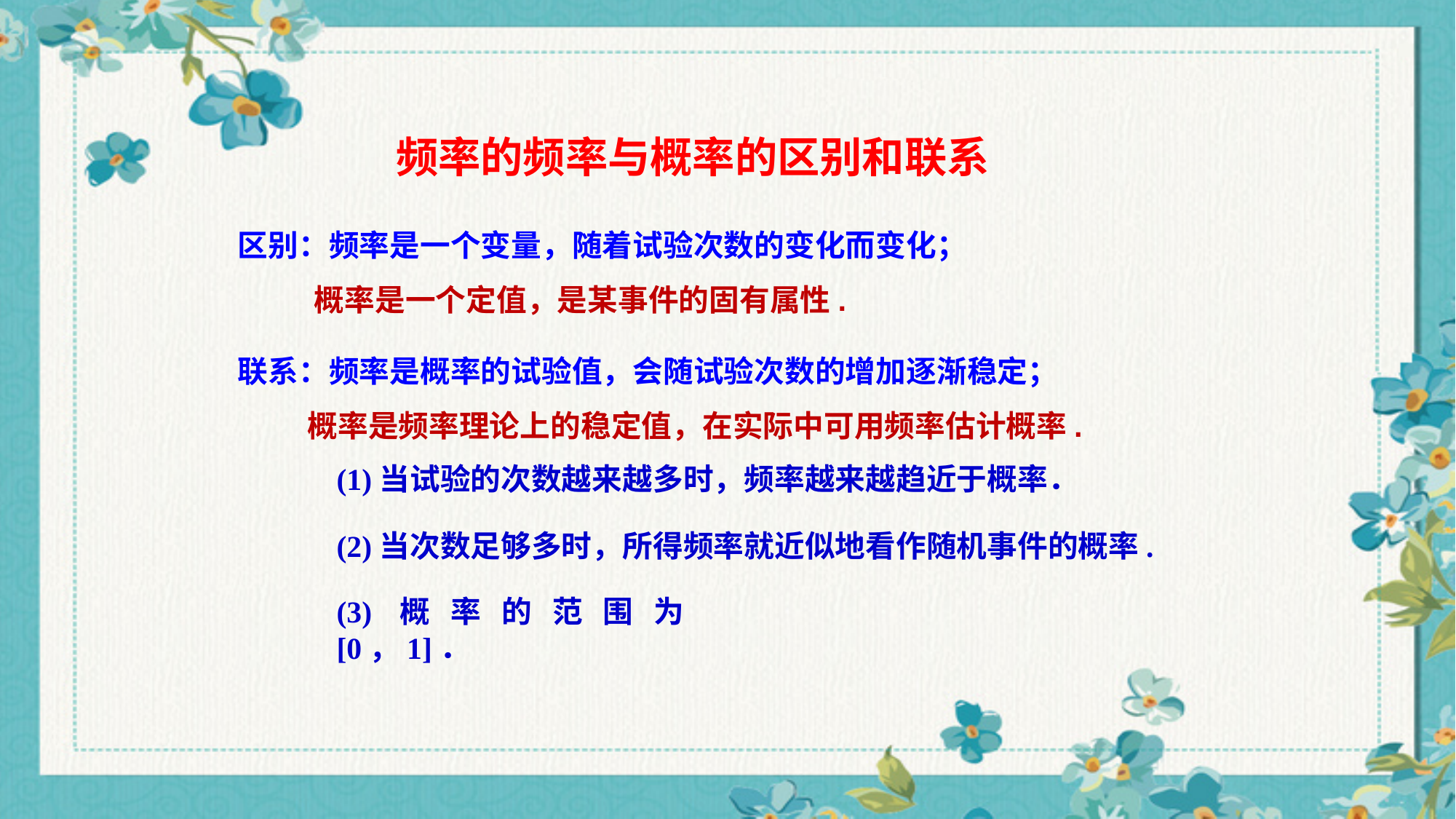

频率的频率与概率的区别和联系
区别：频率是一个变量，随着试验次数的变化而变化；
          概率是一个定值，是某事件的固有属性.
联系：频率是概率的试验值，会随试验次数的增加逐渐稳定；
         概率是频率理论上的稳定值，在实际中可用频率估计概率.
(1)当试验的次数越来越多时，频率越来越趋近于概率．
(2)当次数足够多时，所得频率就近似地看作随机事件的概率.
(3)概率的范围为[0，1]．